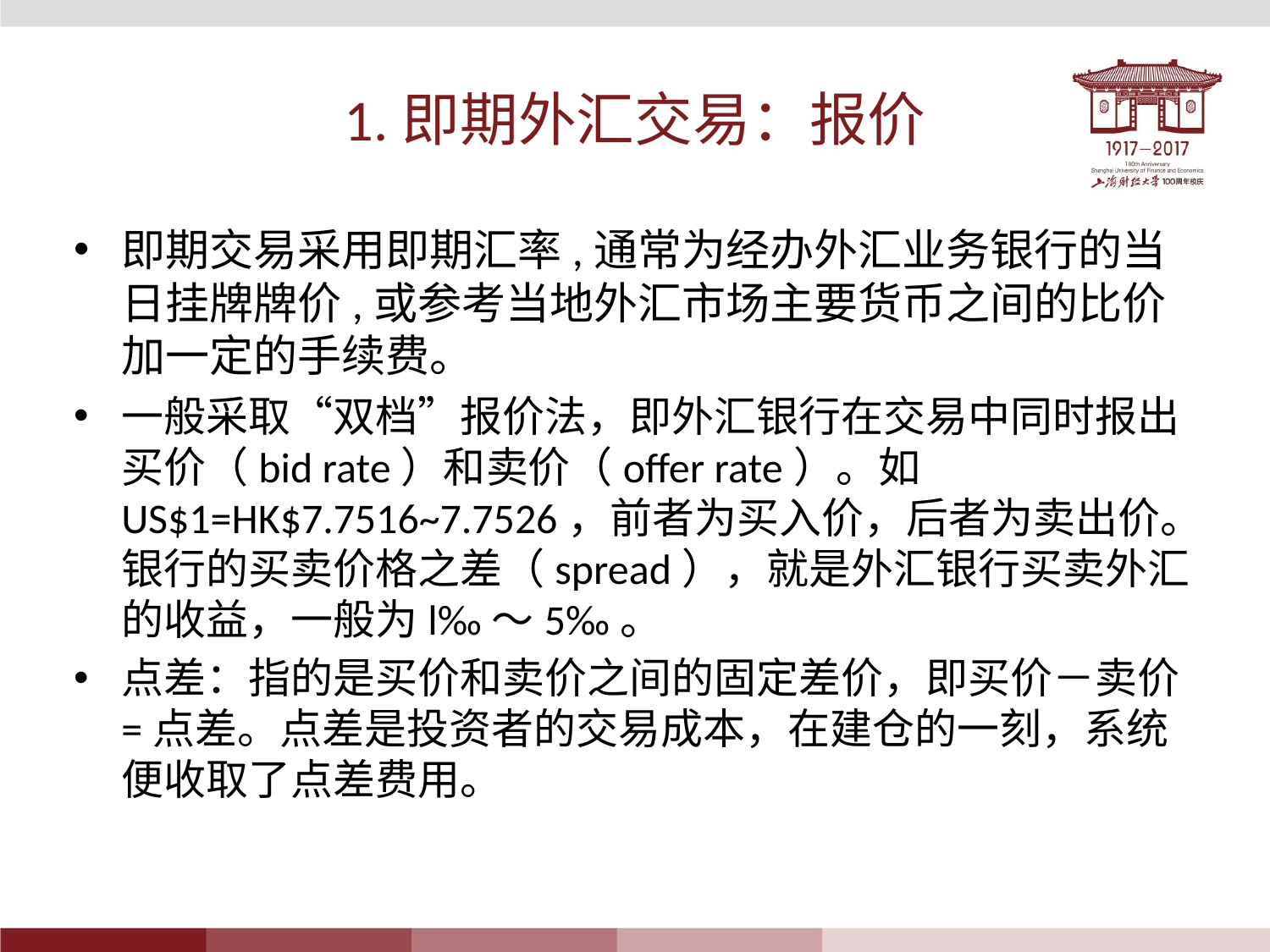

# 1.即期外汇交易：报价
即期交易采用即期汇率,通常为经办外汇业务银行的当日挂牌牌价,或参考当地外汇市场主要货币之间的比价加一定的手续费。
一般采取“双档”报价法，即外汇银行在交易中同时报出买价（bid rate）和卖价（offer rate）。如US$1=HK$7.7516~7.7526，前者为买入价，后者为卖出价。银行的买卖价格之差（spread），就是外汇银行买卖外汇的收益，一般为l‰～5‰。
点差：指的是买价和卖价之间的固定差价，即买价－卖价=点差。点差是投资者的交易成本，在建仓的一刻，系统便收取了点差费用。